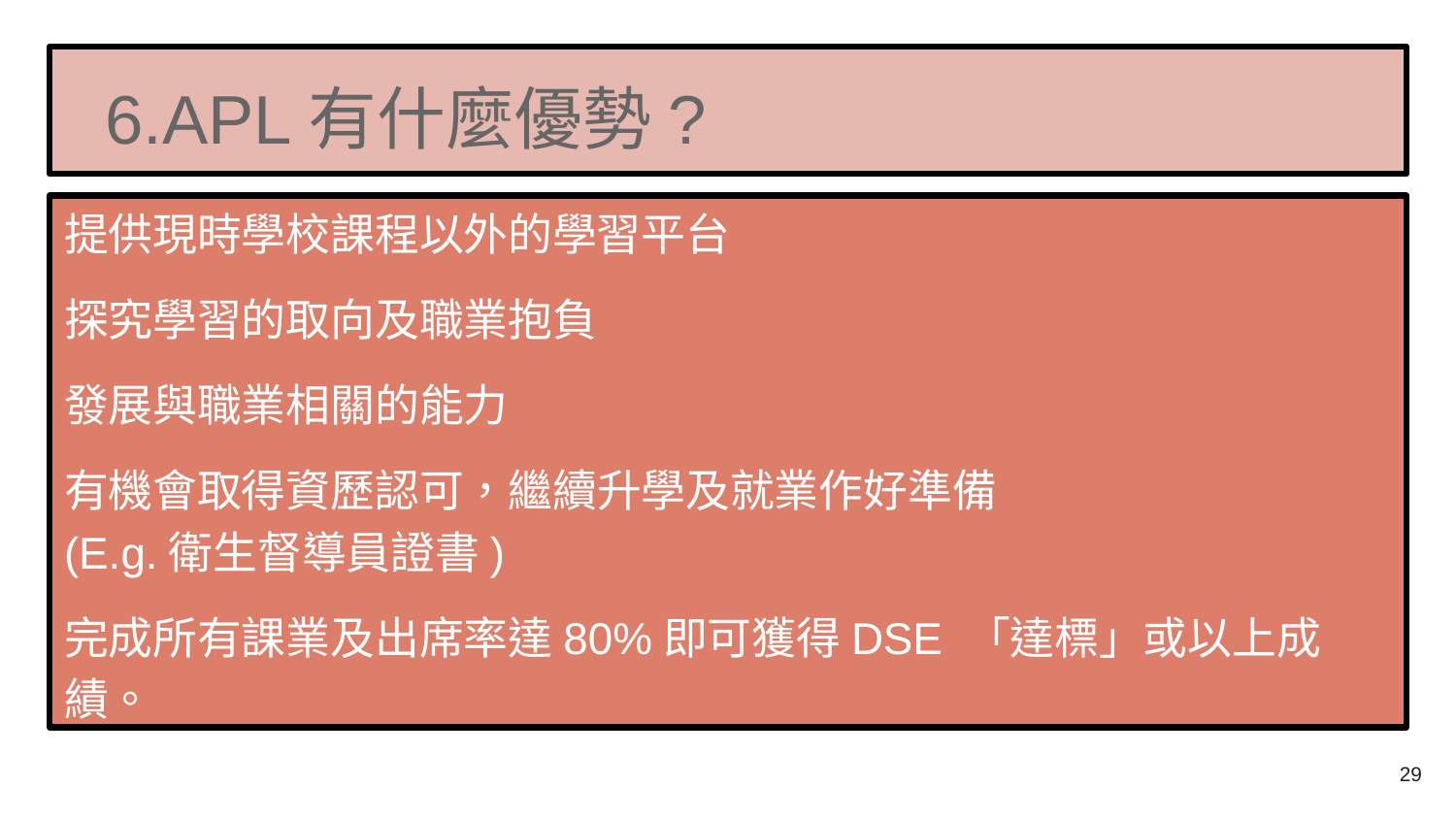

# APL有什麼優勢?
提供現時學校課程以外的學習平台
探究學習的取向及職業抱負
發展與職業相關的能力
有機會取得資歷認可，繼續升學及就業作好準備
(E.g.衛生督導員證書)
完成所有課業及出席率達80%即可獲得DSE 「達標」或以上成績。
29